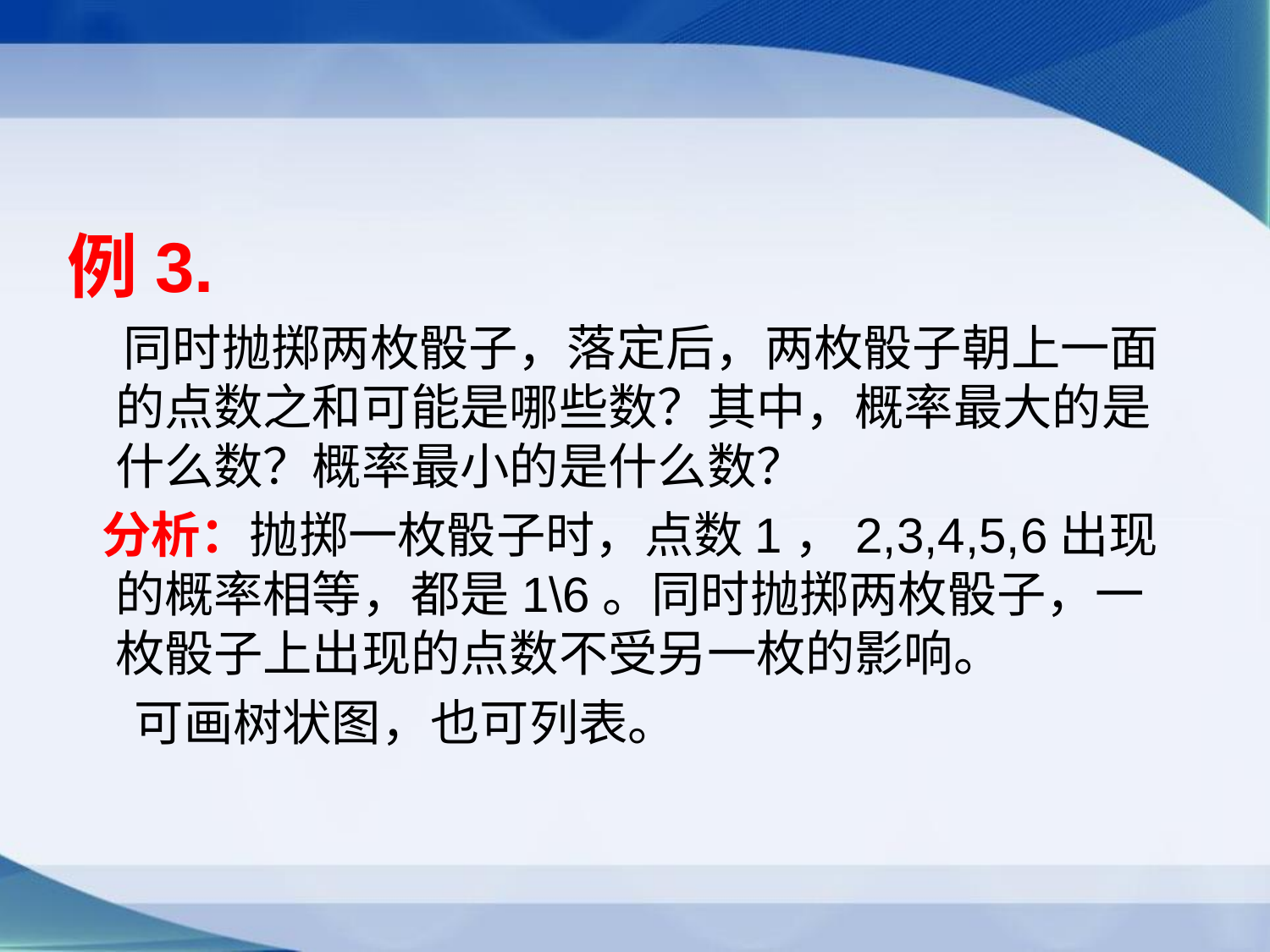

例3.
    同时抛掷两枚骰子，落定后，两枚骰子朝上一面的点数之和可能是哪些数？其中，概率最大的是什么数？概率最小的是什么数？
  分析：抛掷一枚骰子时，点数1，2,3,4,5,6出现的概率相等，都是1\6。同时抛掷两枚骰子，一枚骰子上出现的点数不受另一枚的影响。
     可画树状图，也可列表。